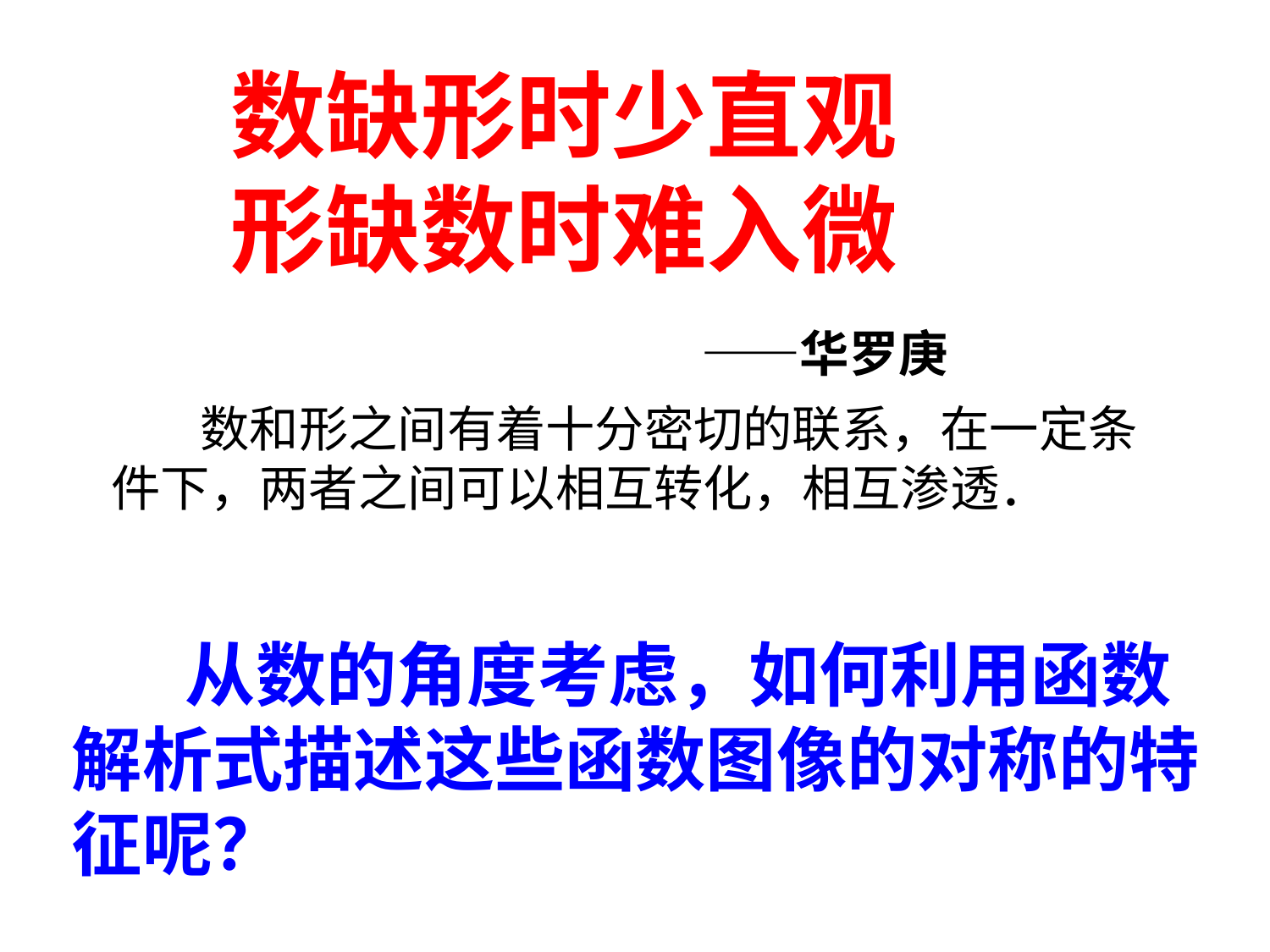

数缺形时少直观
形缺数时难入微
                                          ——华罗庚
       数和形之间有着十分密切的联系，在一定条件下，两者之间可以相互转化，相互渗透．
      从数的角度考虑，如何利用函数解析式描述这些函数图像的对称的特征呢？